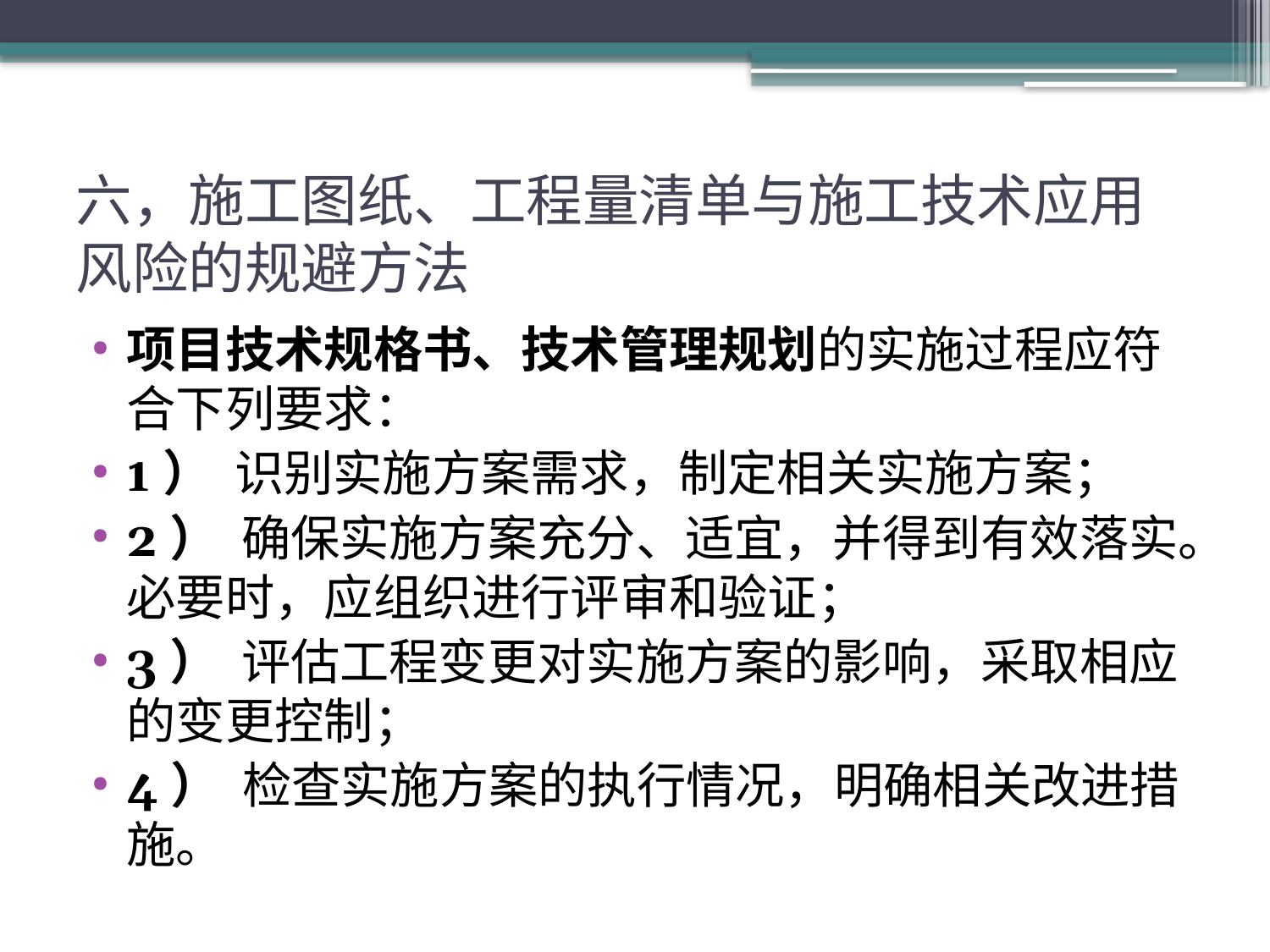

# 六，施工图纸、工程量清单与施工技术应用风险的规避方法
项目技术规格书、技术管理规划的实施过程应符合下列要求：
1）  识别实施方案需求，制定相关实施方案；
2）  确保实施方案充分、适宜，并得到有效落实。必要时，应组织进行评审和验证；
3）  评估工程变更对实施方案的影响，采取相应的变更控制；
4）  检查实施方案的执行情况，明确相关改进措施。